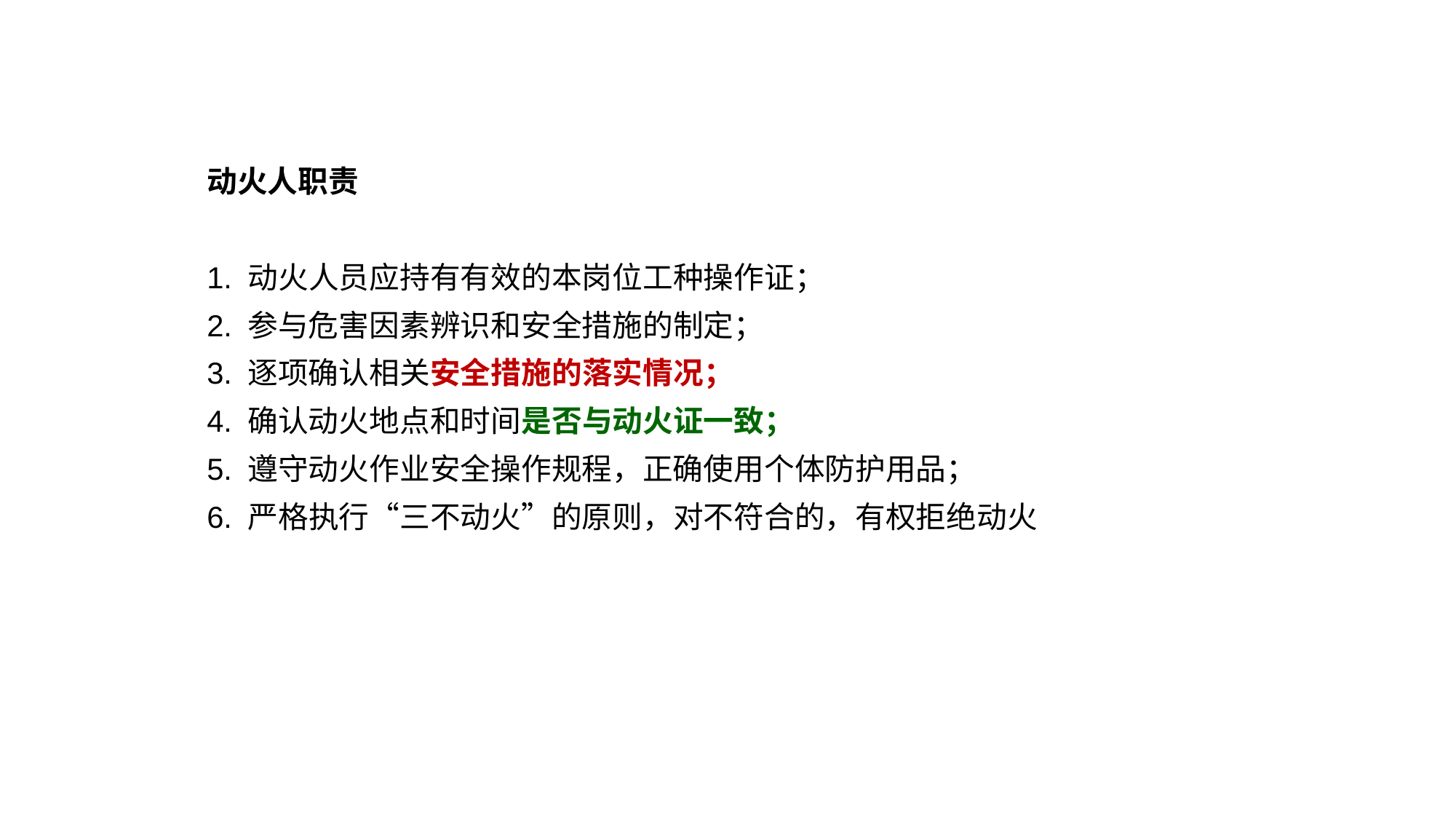

#
动火人职责

1. 动火人员应持有有效的本岗位工种操作证；
2. 参与危害因素辨识和安全措施的制定；
3. 逐项确认相关安全措施的落实情况；
4. 确认动火地点和时间是否与动火证一致；
5. 遵守动火作业安全操作规程，正确使用个体防护用品；
6. 严格执行“三不动火”的原则，对不符合的，有权拒绝动火